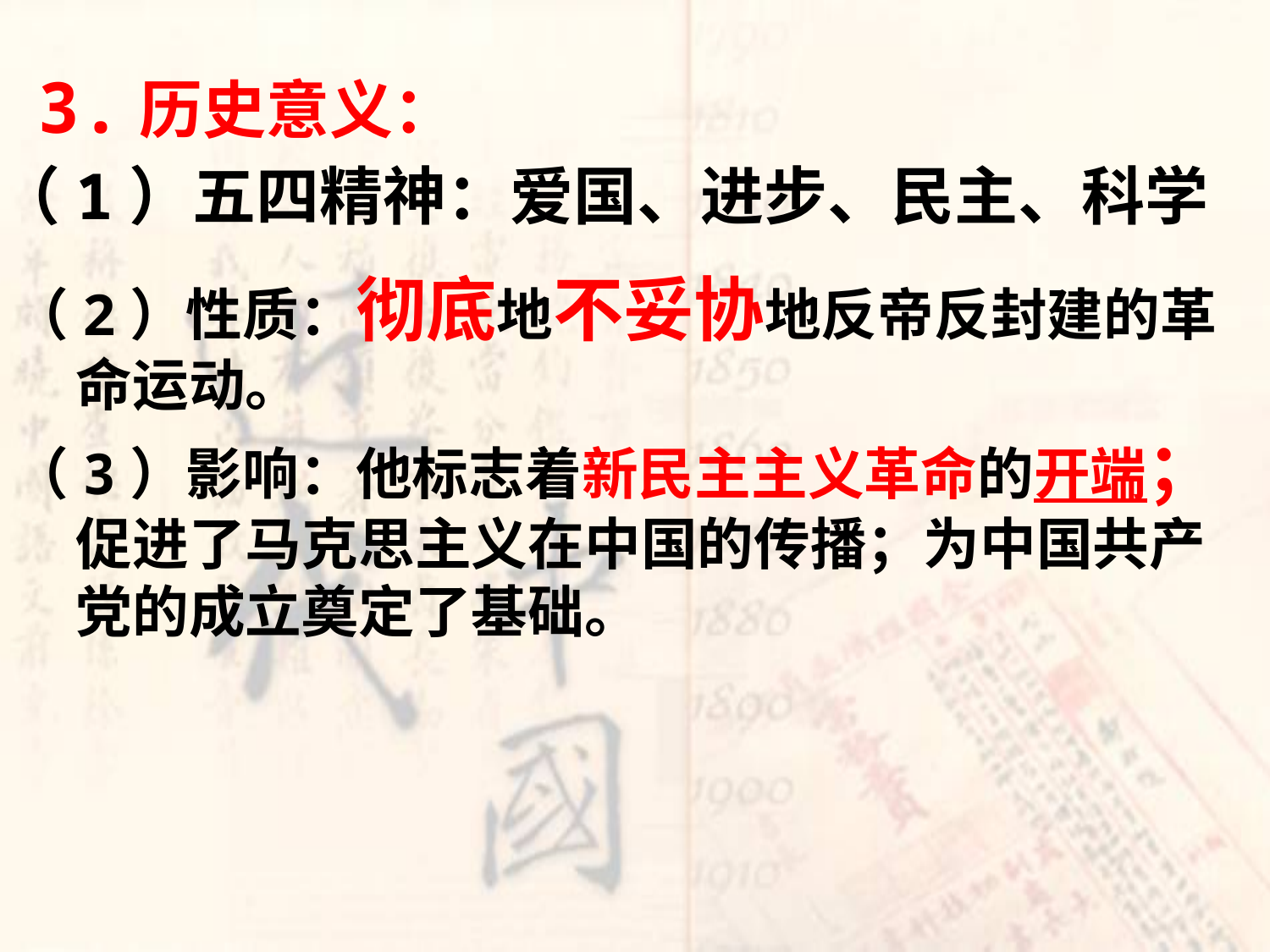

3.历史意义：
（2）性质：彻底地不妥协地反帝反封建的革命运动。
（3）影响：他标志着新民主主义革命的开端；促进了马克思主义在中国的传播；为中国共产党的成立奠定了基础。
（1）五四精神：爱国、进步、民主、科学